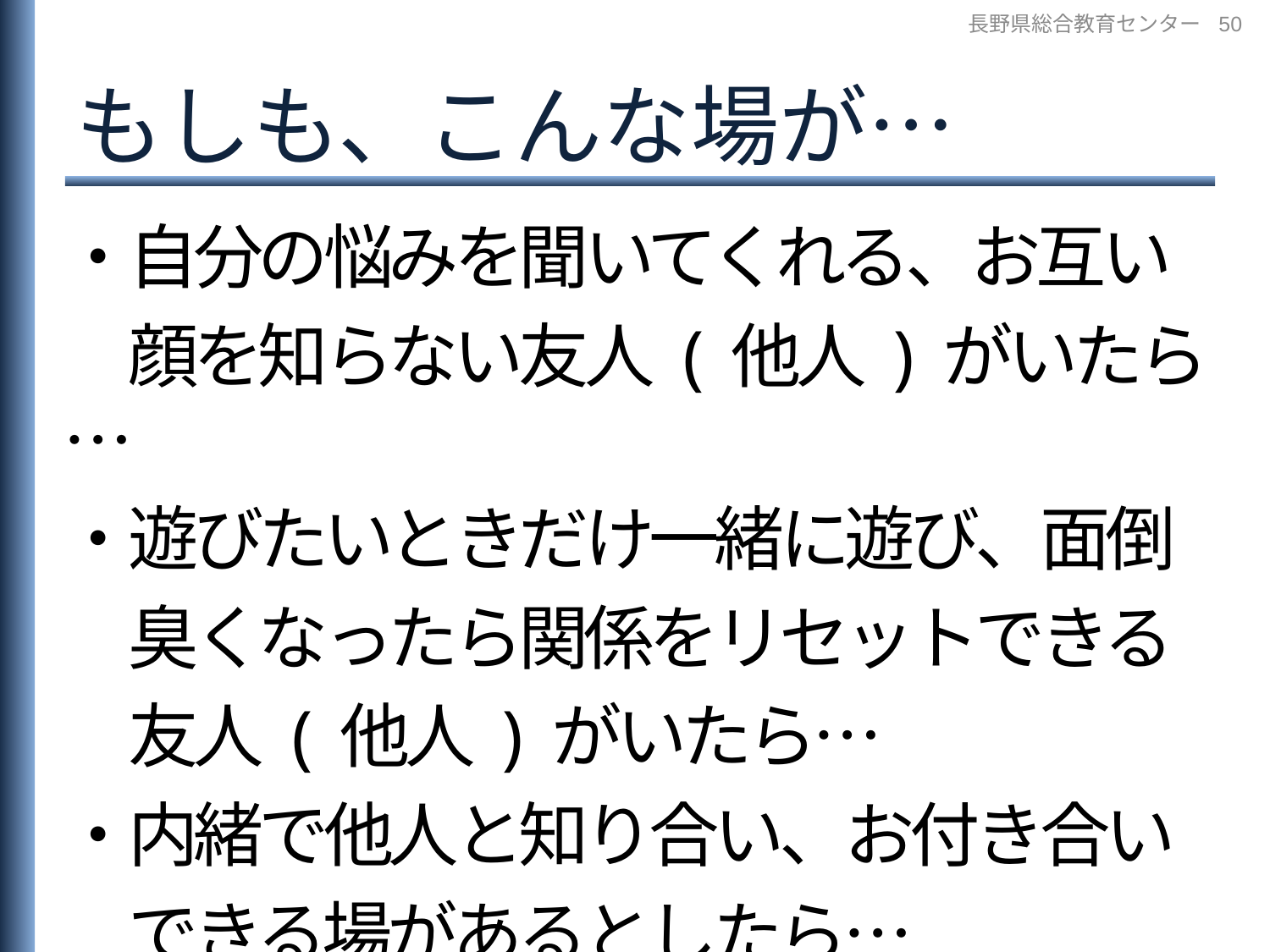

長野県総合教育センター
50
# もしも、こんな場が…
・自分の悩みを聞いてくれる、お互い
　顔を知らない友人(他人)がいたら…
・遊びたいときだけ一緒に遊び、面倒
　臭くなったら関係をリセットできる
　友人(他人)がいたら…
・内緒で他人と知り合い、お付き合い
　できる場があるとしたら…